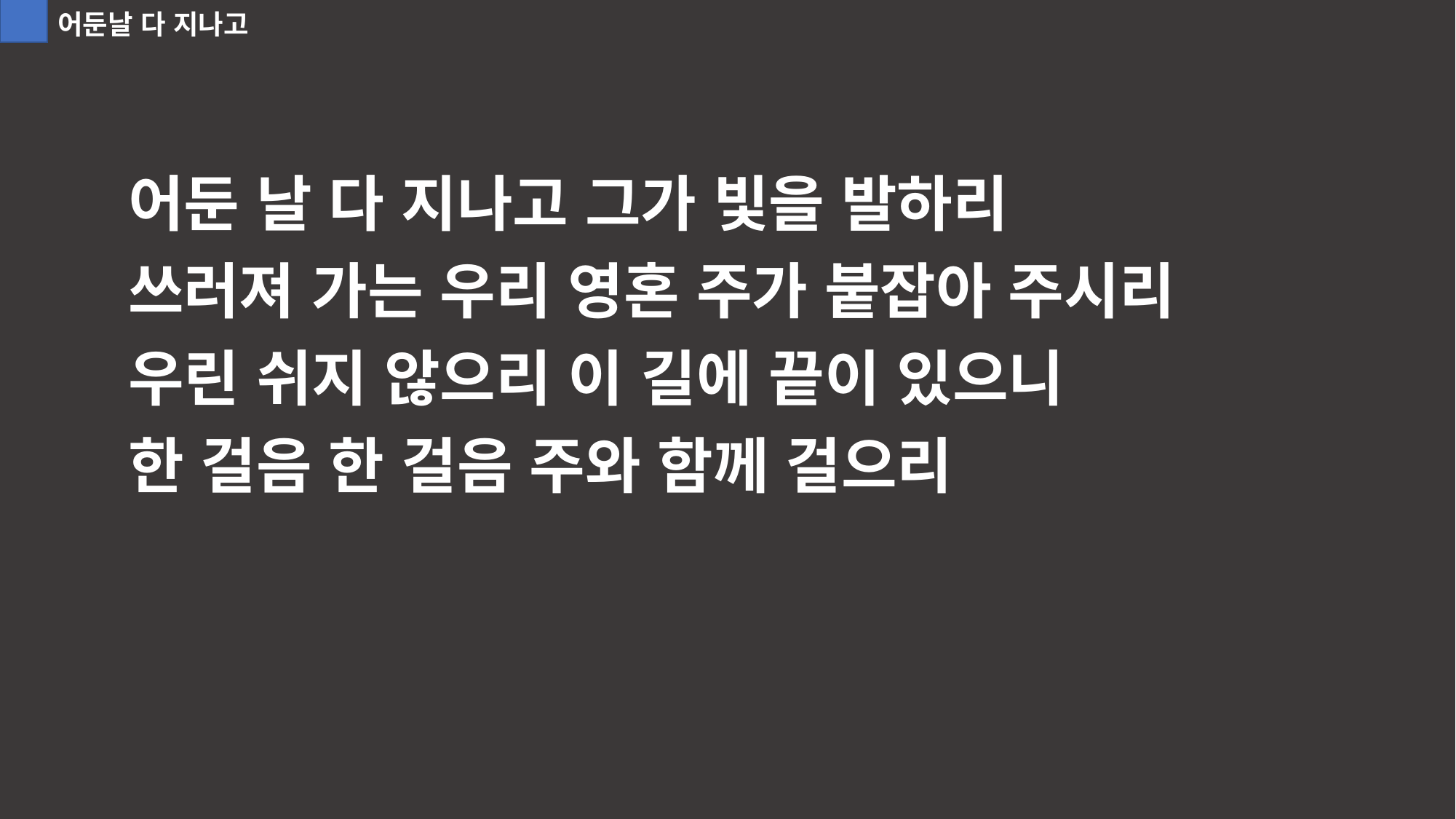

어둔날 다 지나고

어둔 날 다 지나고 그가 빛을 발하리
쓰러져 가는 우리 영혼 주가 붙잡아 주시리
우린 쉬지 않으리 이 길에 끝이 있으니
한 걸음 한 걸음 주와 함께 걸으리